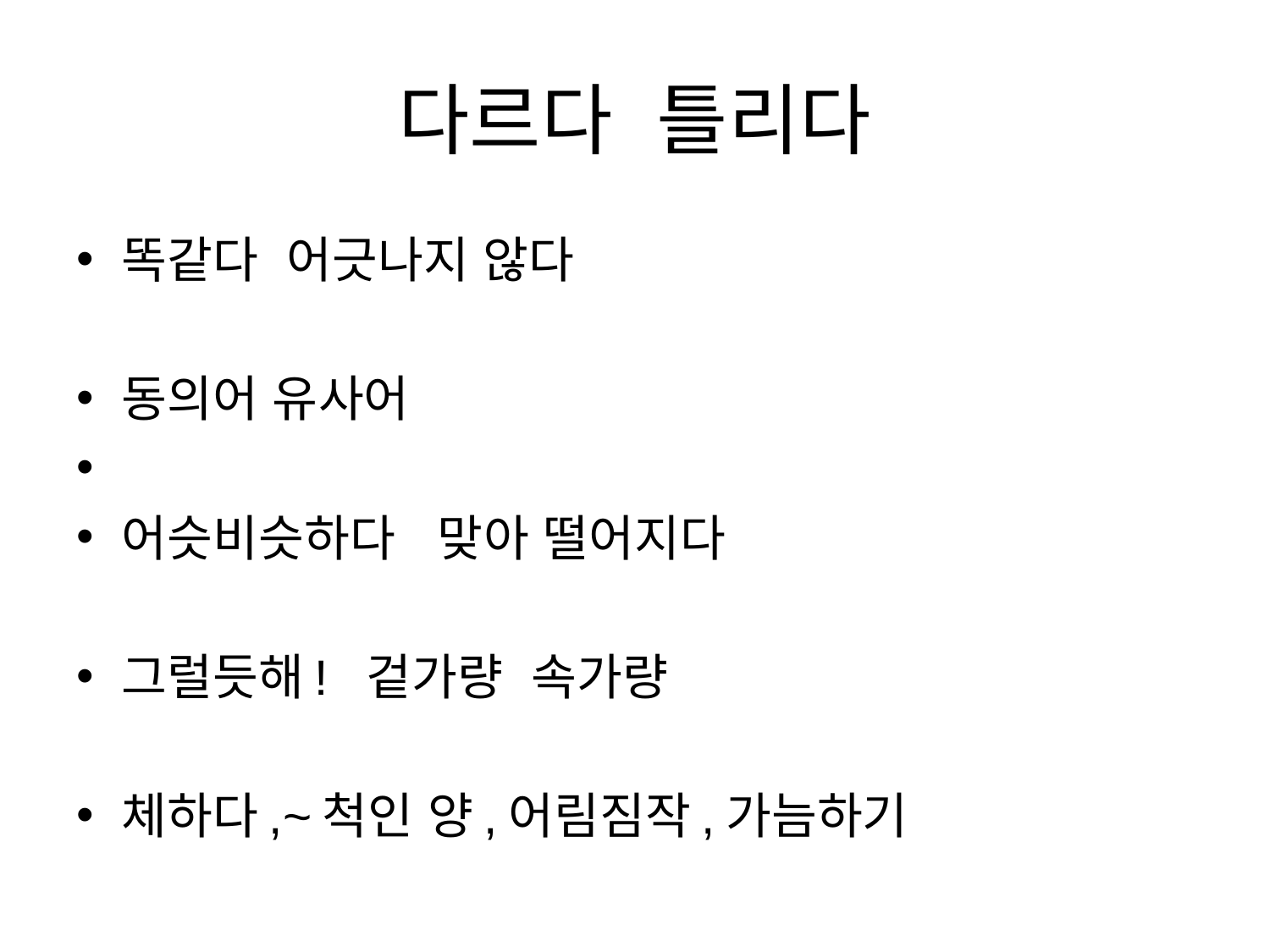

# 다르다  틀리다
똑같다  어긋나지 않다

동의어 유사어

어슷비슷하다   맞아 떨어지다

그럴듯해!  겉가량  속가량

체하다,~척인 양,어림짐작,가늠하기